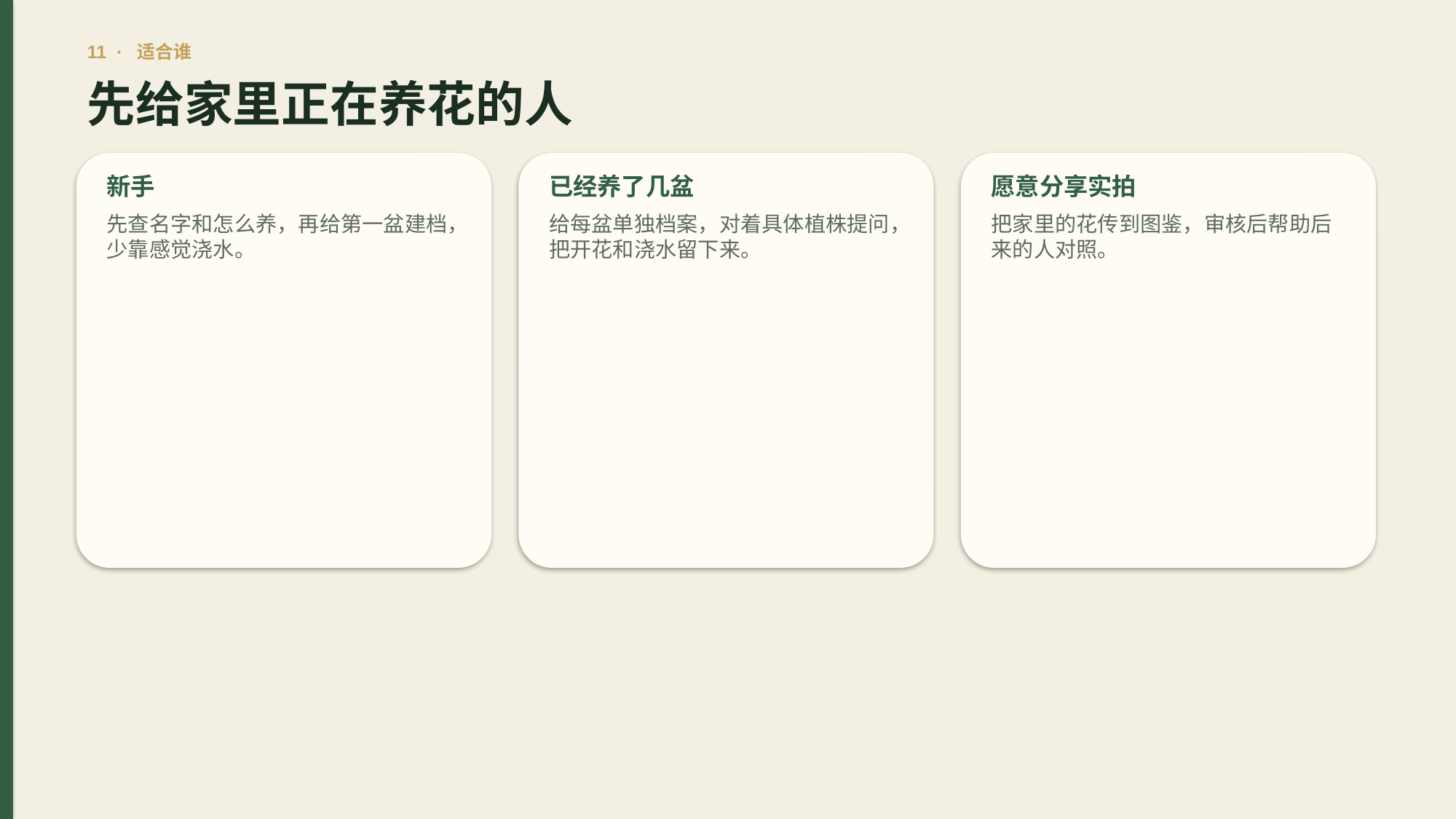

11  ·  适合谁
先给家里正在养花的人

新手
已经养了几盆
愿意分享实拍
先查名字和怎么养，再给第一盆建档，少靠感觉浇水。
给每盆单独档案，对着具体植株提问，把开花和浇水留下来。
把家里的花传到图鉴，审核后帮助后来的人对照。